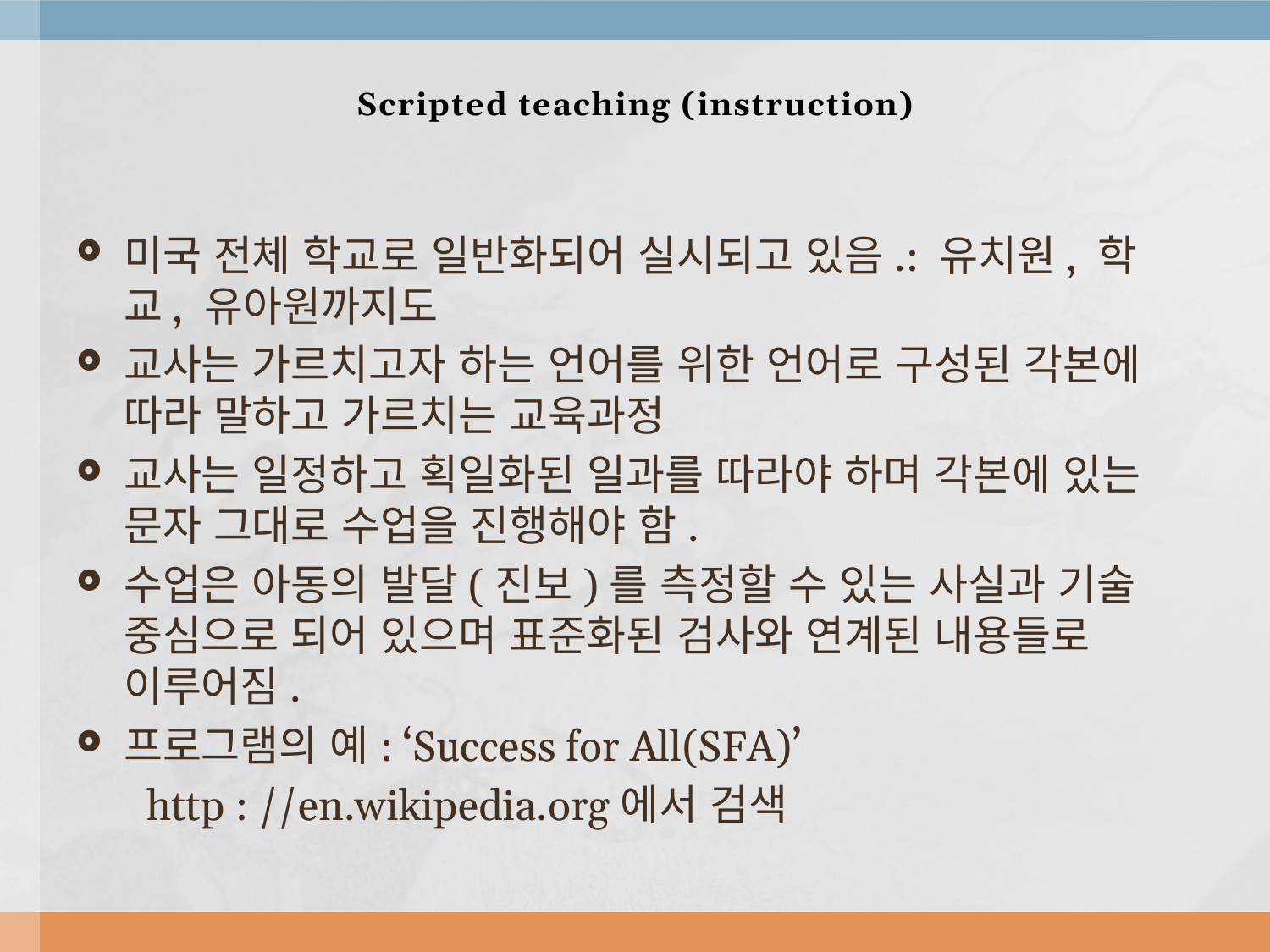

# Scripted teaching (instruction)
미국 전체 학교로 일반화되어 실시되고 있음.: 유치원, 학교, 유아원까지도
교사는 가르치고자 하는 언어를 위한 언어로 구성된 각본에 따라 말하고 가르치는 교육과정
교사는 일정하고 획일화된 일과를 따라야 하며 각본에 있는 문자 그대로 수업을 진행해야 함.
수업은 아동의 발달(진보)를 측정할 수 있는 사실과 기술 중심으로 되어 있으며 표준화된 검사와 연계된 내용들로 이루어짐.
프로그램의 예: ‘Success for All(SFA)’
       http : //en.wikipedia.org에서 검색